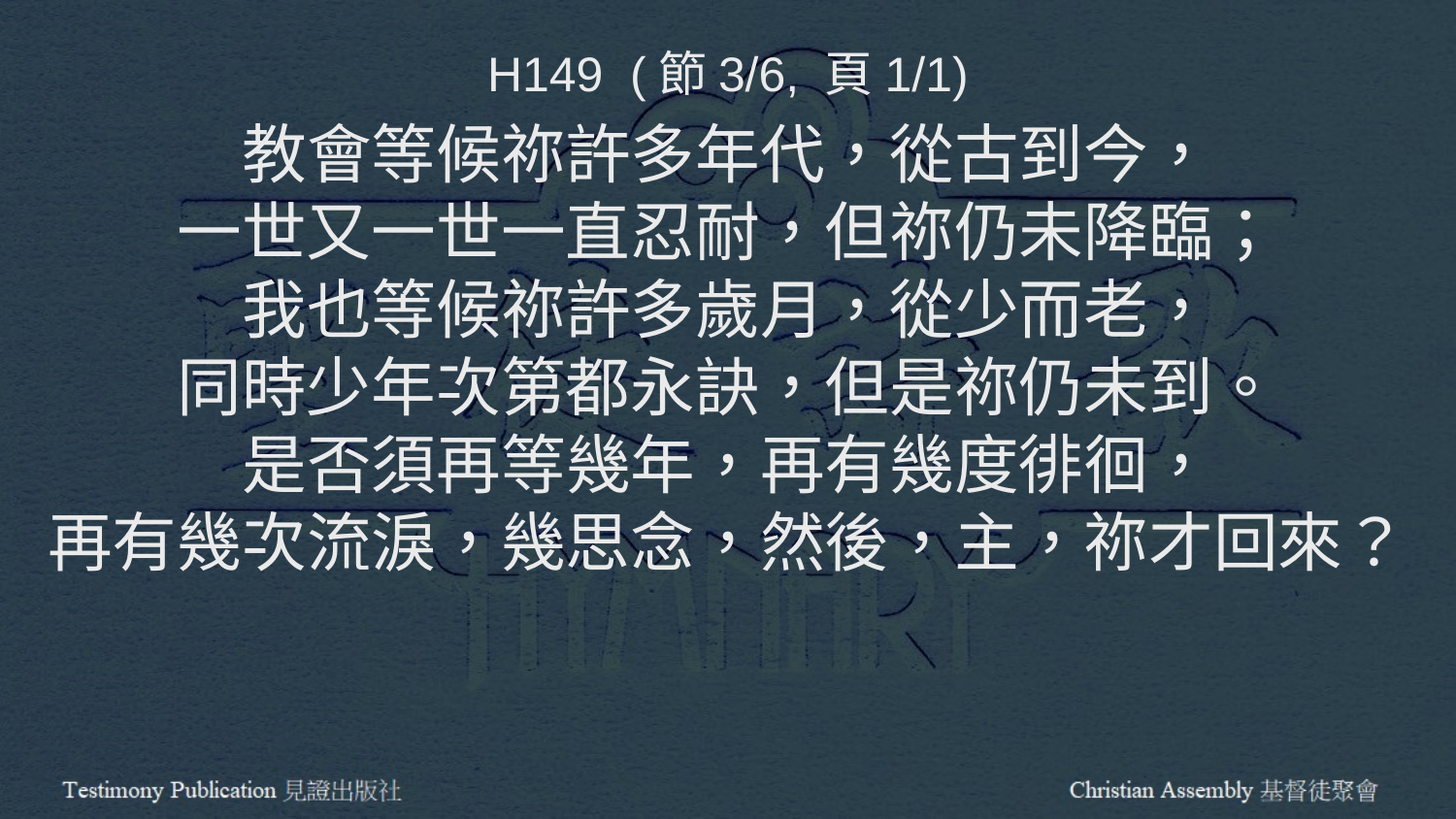

H149  (節3/6, 頁1/1)
教會等候祢許多年代，從古到今，
一世又一世一直忍耐，但祢仍未降臨；
我也等候祢許多歲月，從少而老，
同時少年次第都永訣，但是祢仍未到。
是否須再等幾年，再有幾度徘徊，
再有幾次流淚，幾思念，然後，主，祢才回來？